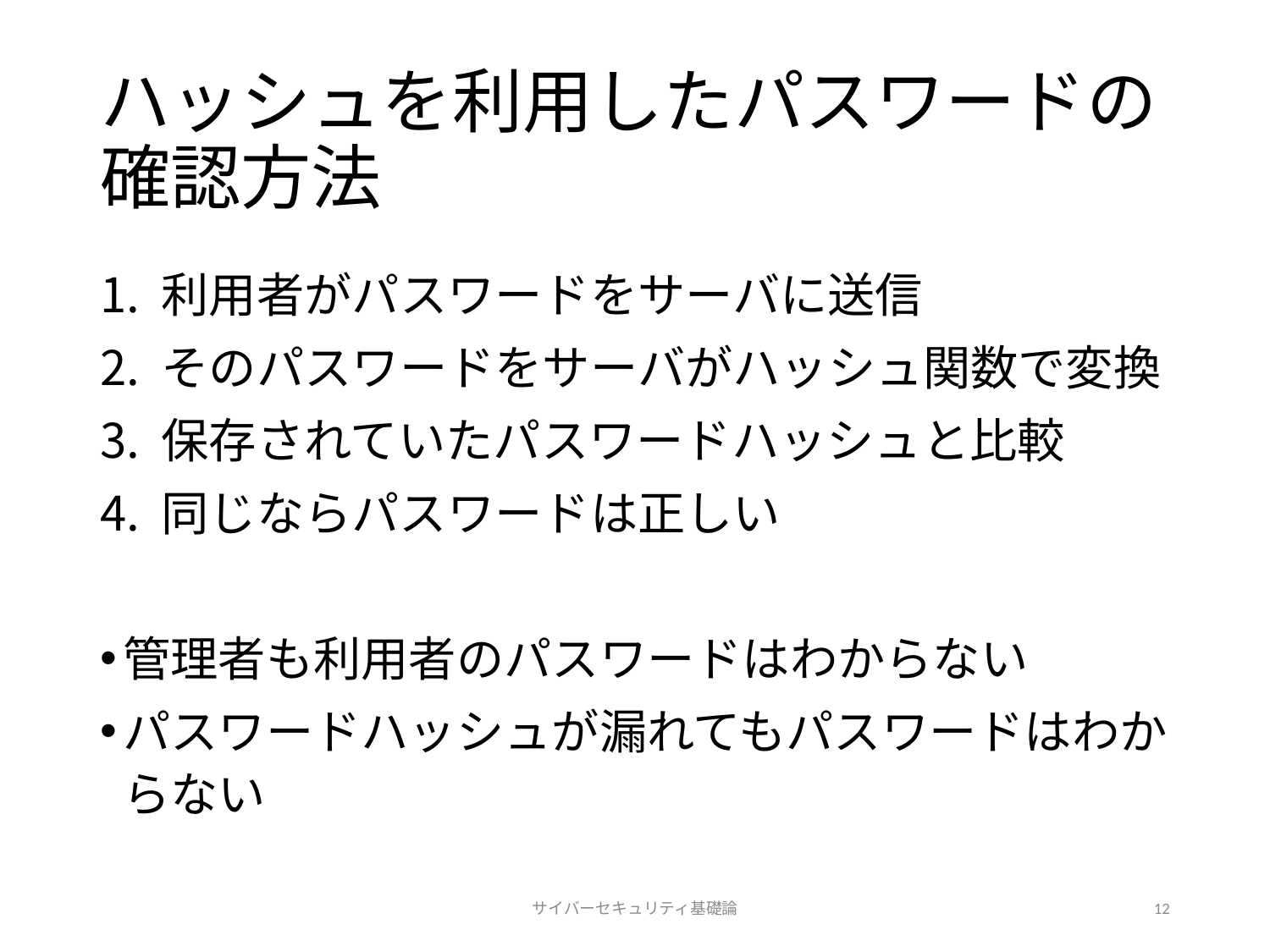

# ハッシュを利用したパスワードの確認方法
利用者がパスワードをサーバに送信
そのパスワードをサーバがハッシュ関数で変換
保存されていたパスワードハッシュと比較
同じならパスワードは正しい

管理者も利用者のパスワードはわからない
パスワードハッシュが漏れてもパスワードはわからない
サイバーセキュリティ基礎論
12